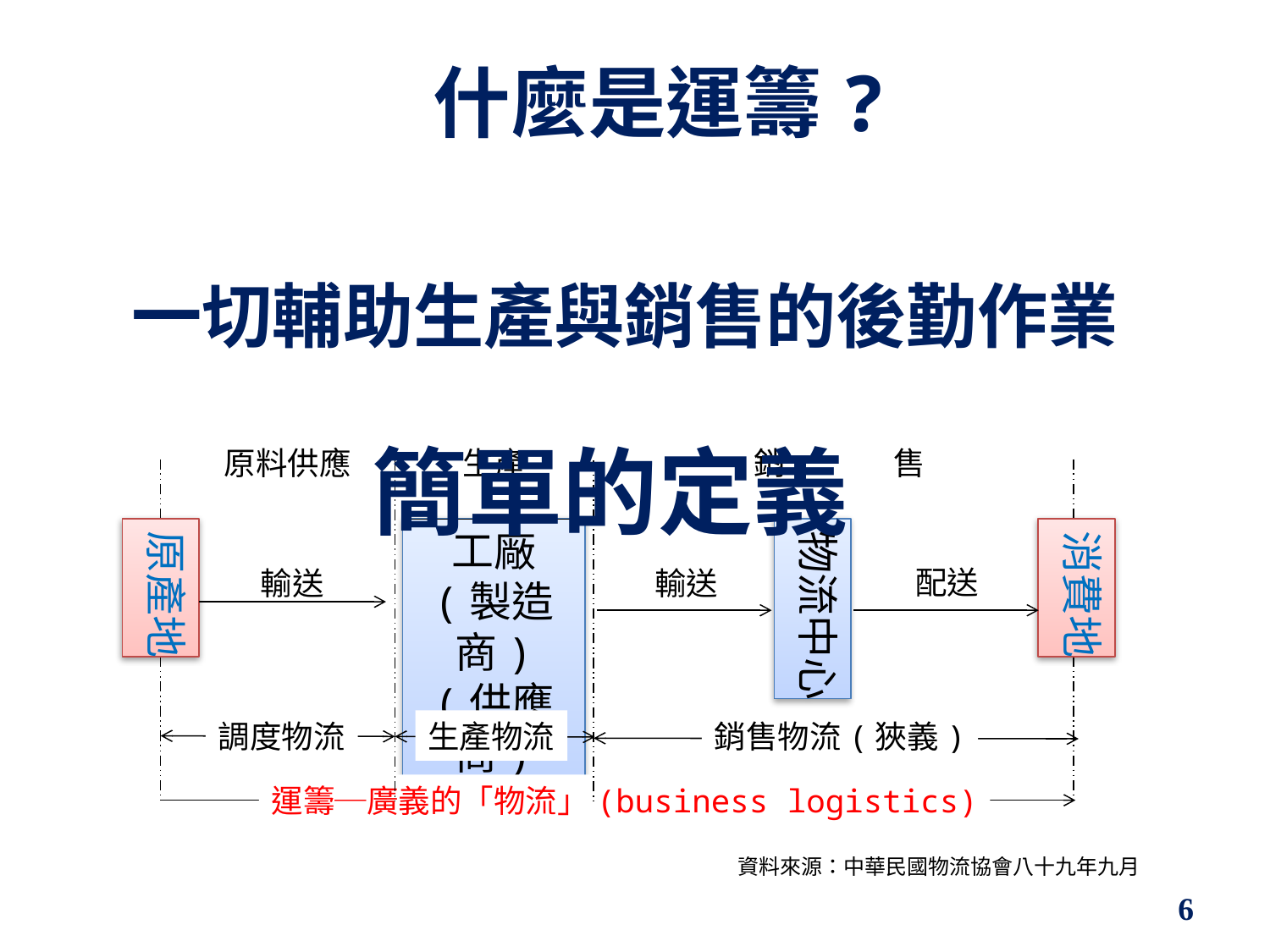

# 什麼是運籌?
一切輔助生產與銷售的後勤作業
原料供應
生產
銷               售
原產地
工廠
(製造商)
(供應商)
物流中心
消費地
配送
輸送
輸送
調度物流
生產物流
銷售物流(狹義)
運籌─廣義的「物流」(business logistics)
資料來源：中華民國物流協會八十九年九月
簡單的定義
6